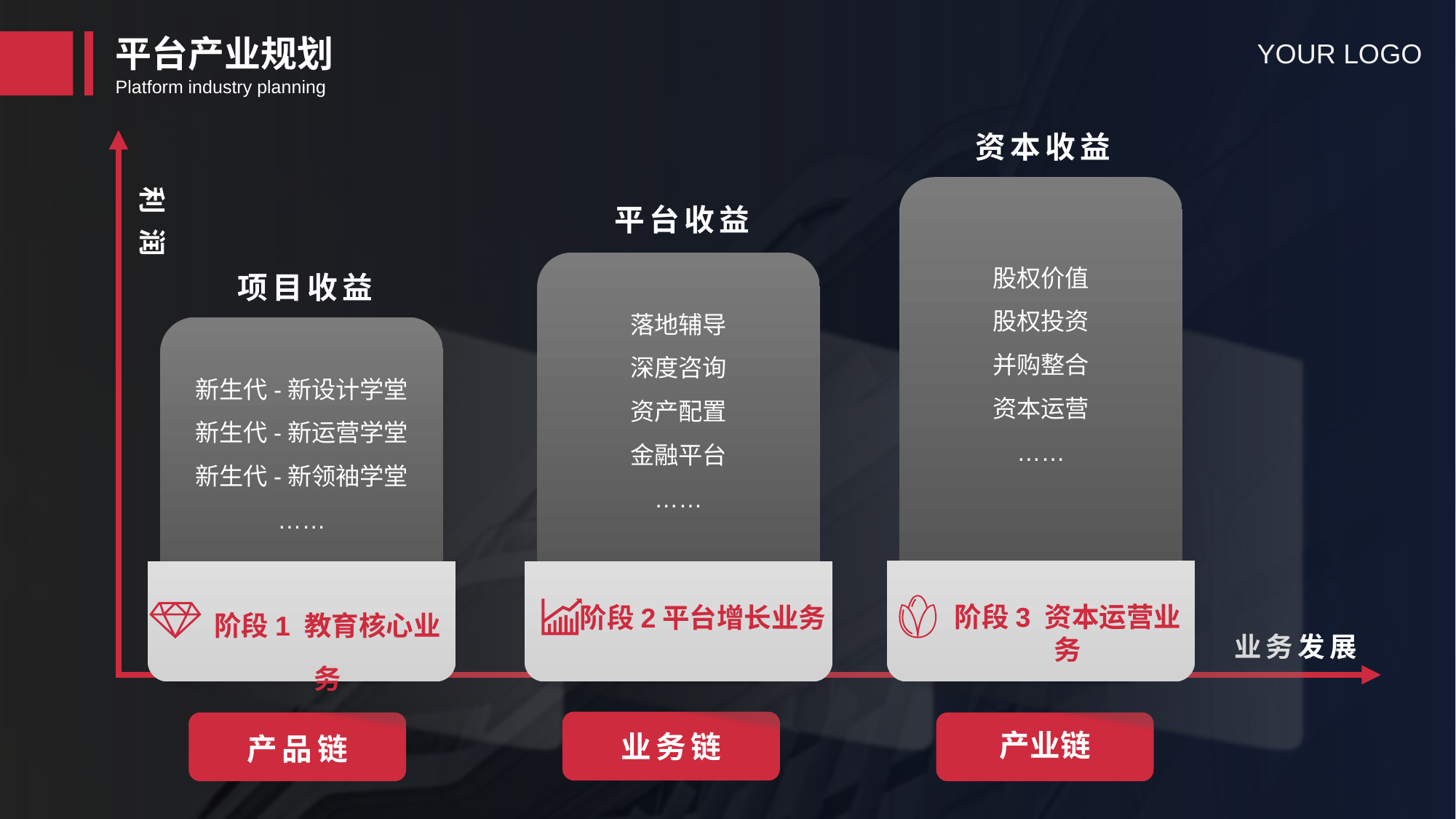

平台产业规划
YOUR LOGO

Platform industry planning
资本收益

股权价值
股权投资
并购整合
资本运营
……

阶段3 资本运营业务

产业链

利 润
平台收益

落地辅导
深度咨询
资产配置
金融平台
……

阶段2平台增长业务

业务链
项目收益

新生代-新设计学堂
新生代-新运营学堂
新生代-新领袖学堂
……

阶段1 教育核心业务

产品链
业务发展